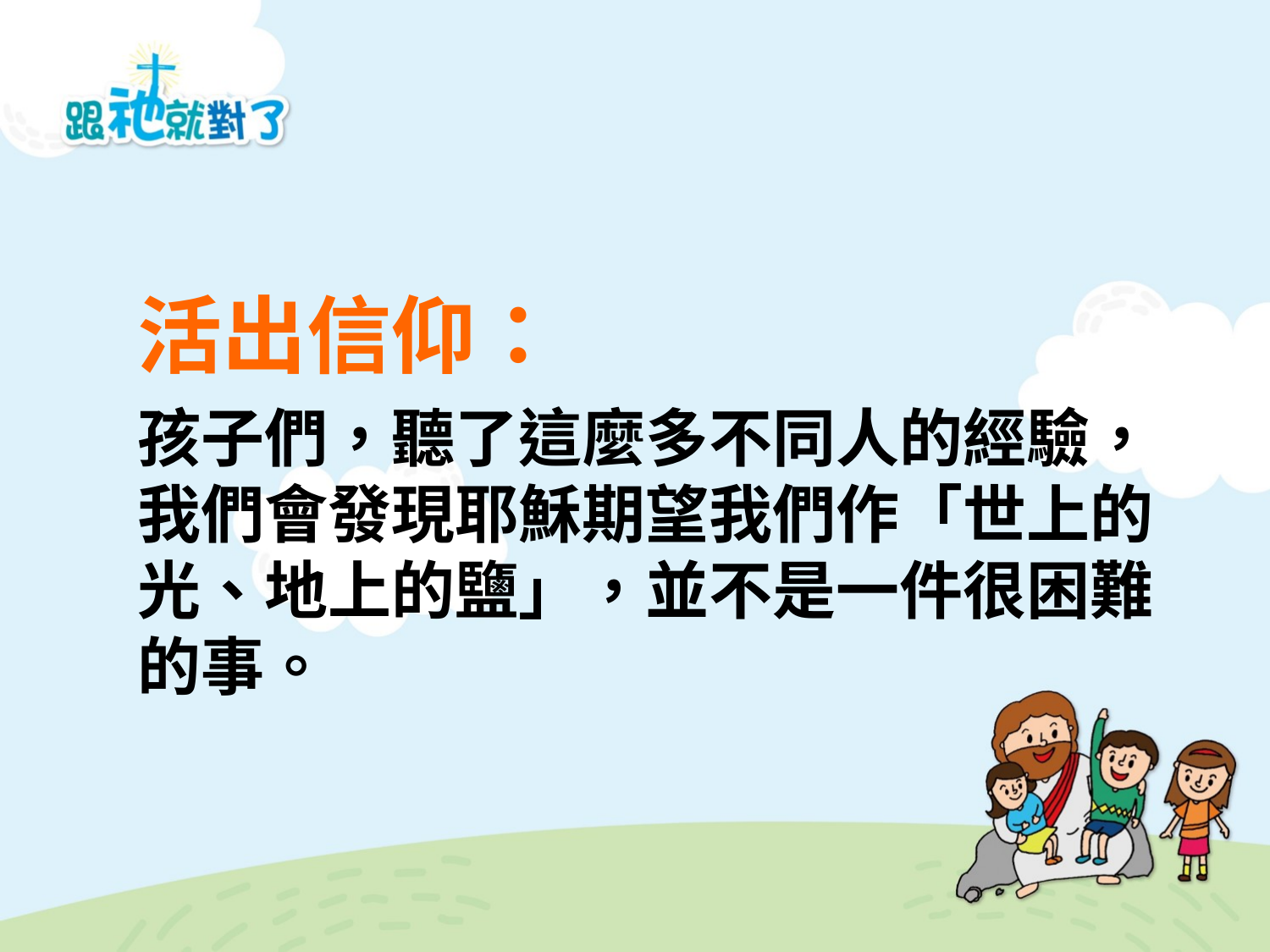

活出信仰：
孩子們，聽了這麼多不同人的經驗，我們會發現耶穌期望我們作「世上的光、地上的鹽」，並不是一件很困難的事。